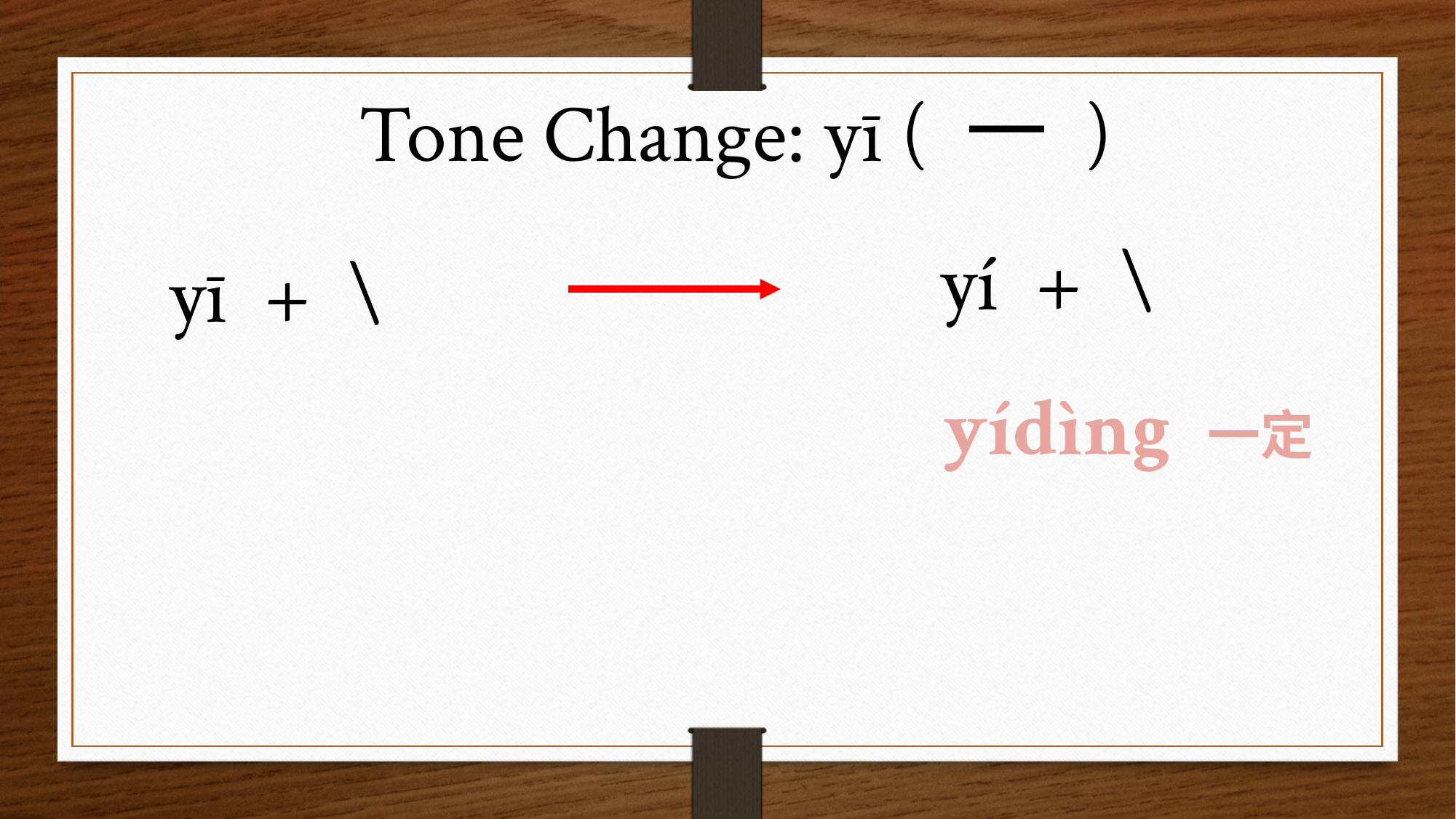

Tone Change: yī ( 一 )
yí  +  \
yī  +  \
yídìng 一定